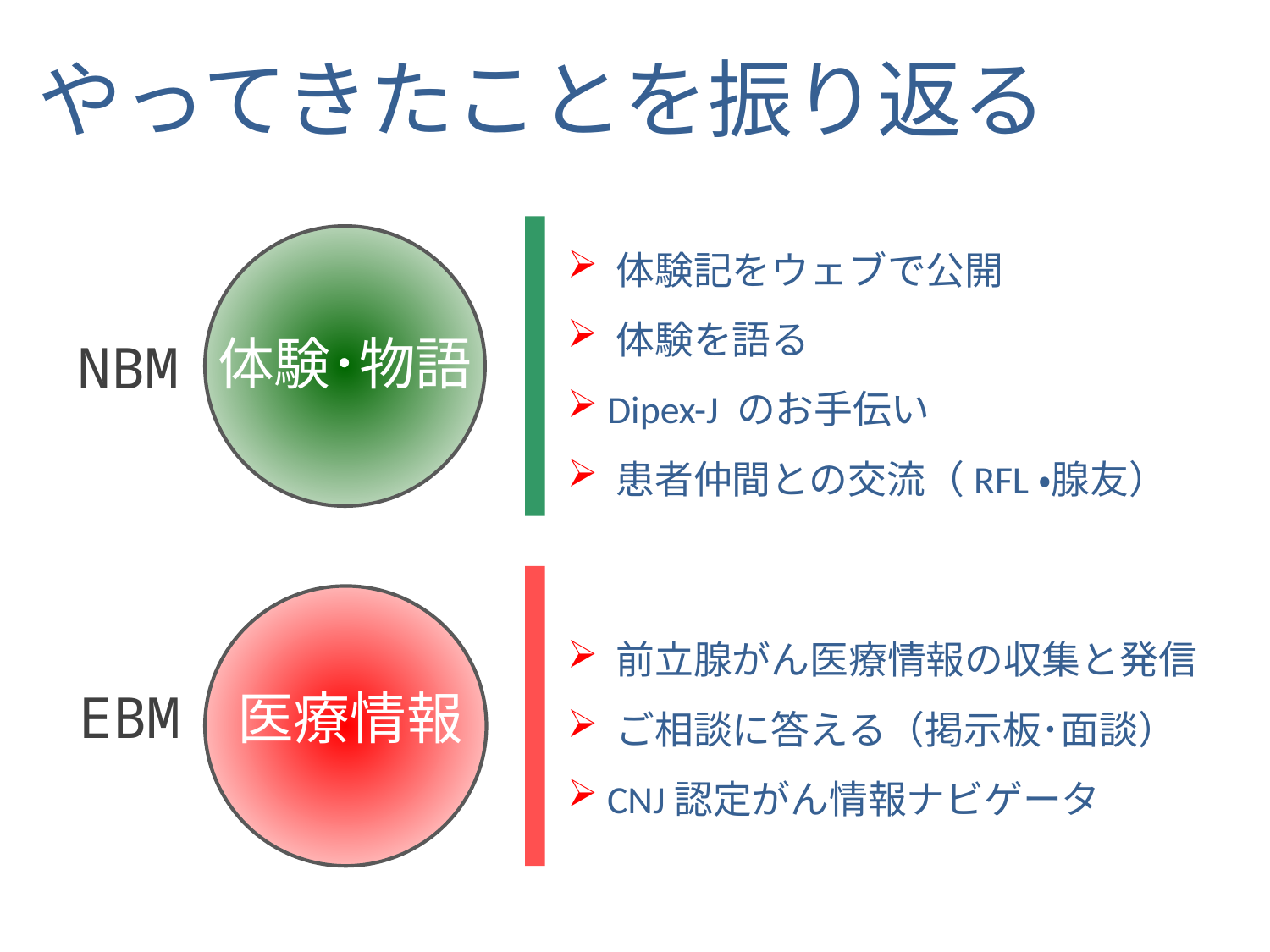

# やってきたことを振り返る

 体験記をウェブで公開
 体験を語る
 Dipex-J のお手伝い
 患者仲間との交流（RFL・腺友）

体験･物語
NBM

医療情報
 前立腺がん医療情報の収集と発信
 ご相談に答える（掲示板･面談）
 CNJ認定がん情報ナビゲータ
EBM